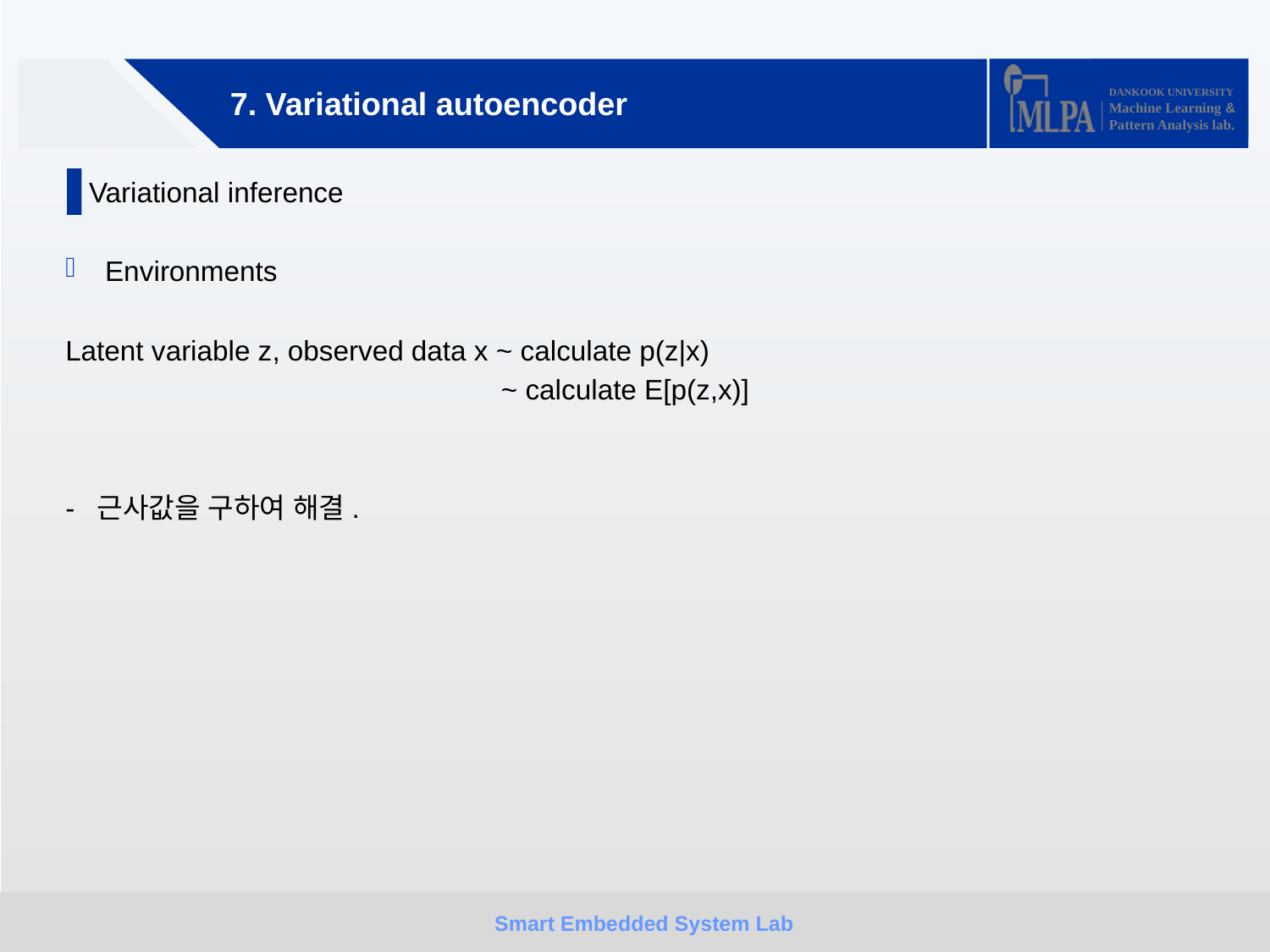

7. Variational autoencoder
   Variational inference

Environments

Latent variable z, observed data x ~ calculate p(z|x)
			       ~ calculate E[p(z,x)]

-  근사값을 구하여 해결.